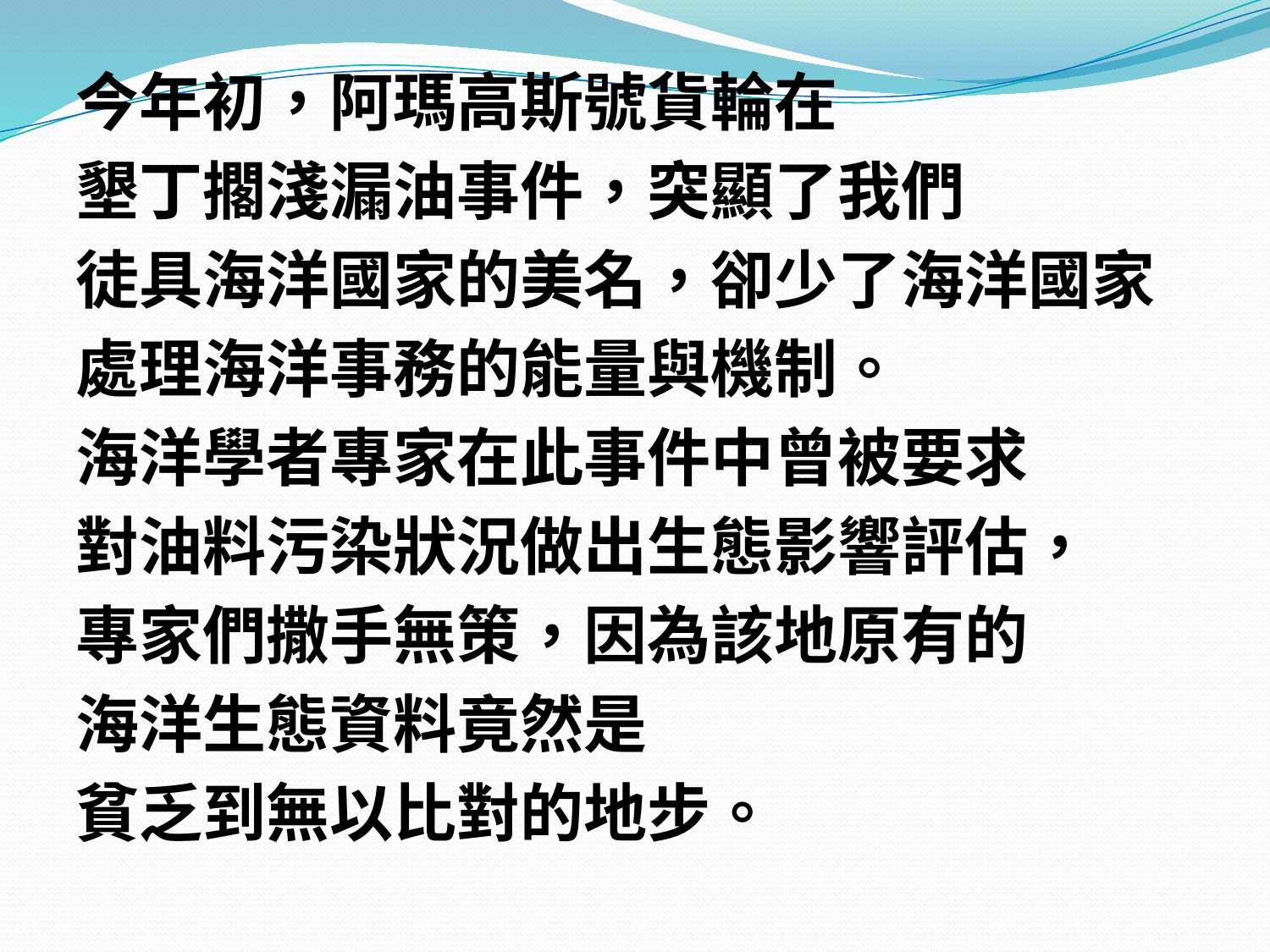

今年初，阿瑪高斯號貨輪在
墾丁擱淺漏油事件，突顯了我們
徒具海洋國家的美名，卻少了海洋國家
處理海洋事務的能量與機制。
海洋學者專家在此事件中曾被要求
對油料污染狀況做出生態影響評估，
專家們撒手無策，因為該地原有的
海洋生態資料竟然是
貧乏到無以比對的地步。